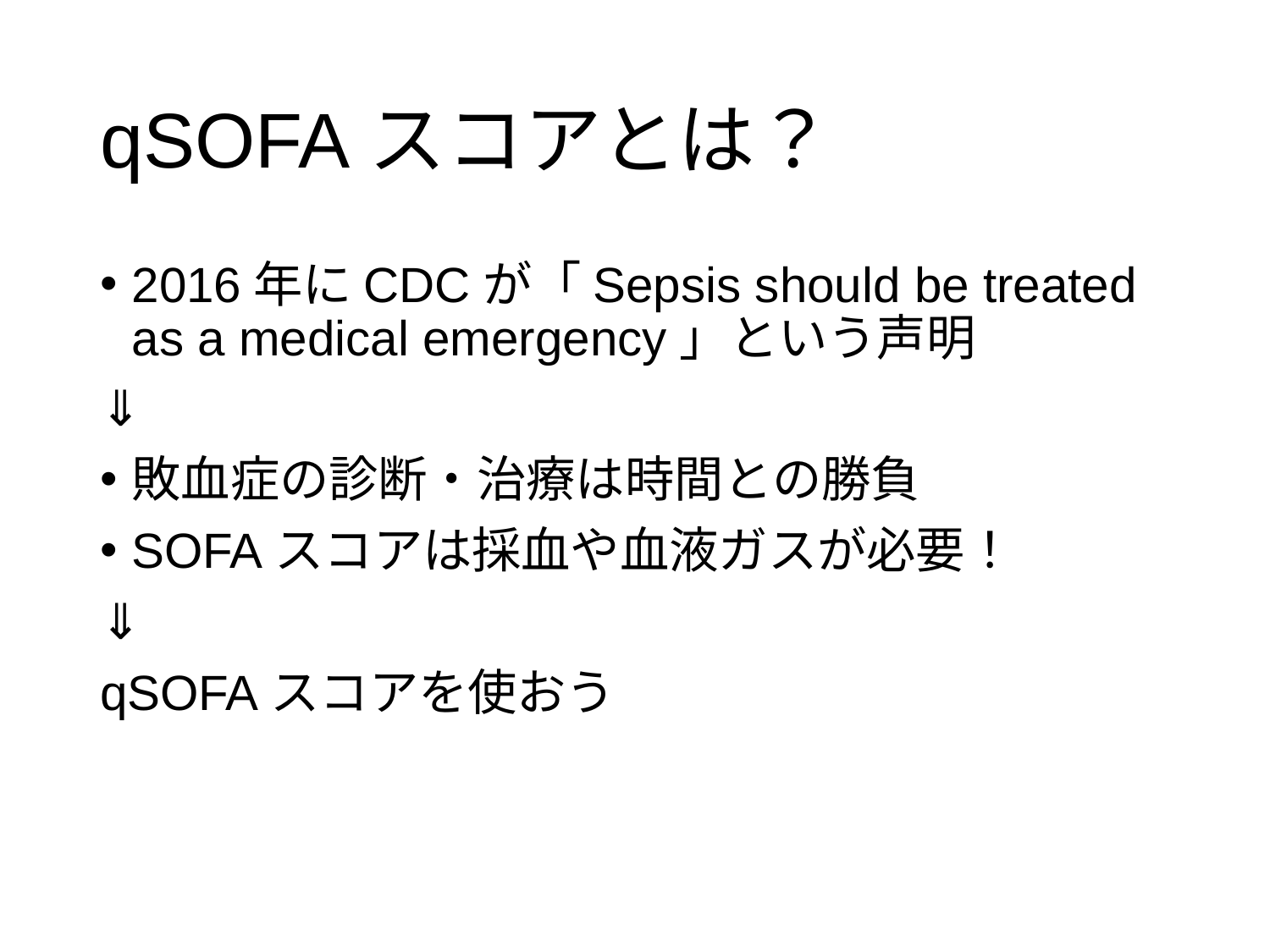

# qSOFAスコアとは？
2016年にCDCが「Sepsis should be treated as a medical emergency」という声明
⇓
敗血症の診断・治療は時間との勝負
SOFAスコアは採血や血液ガスが必要！
⇓
qSOFAスコアを使おう